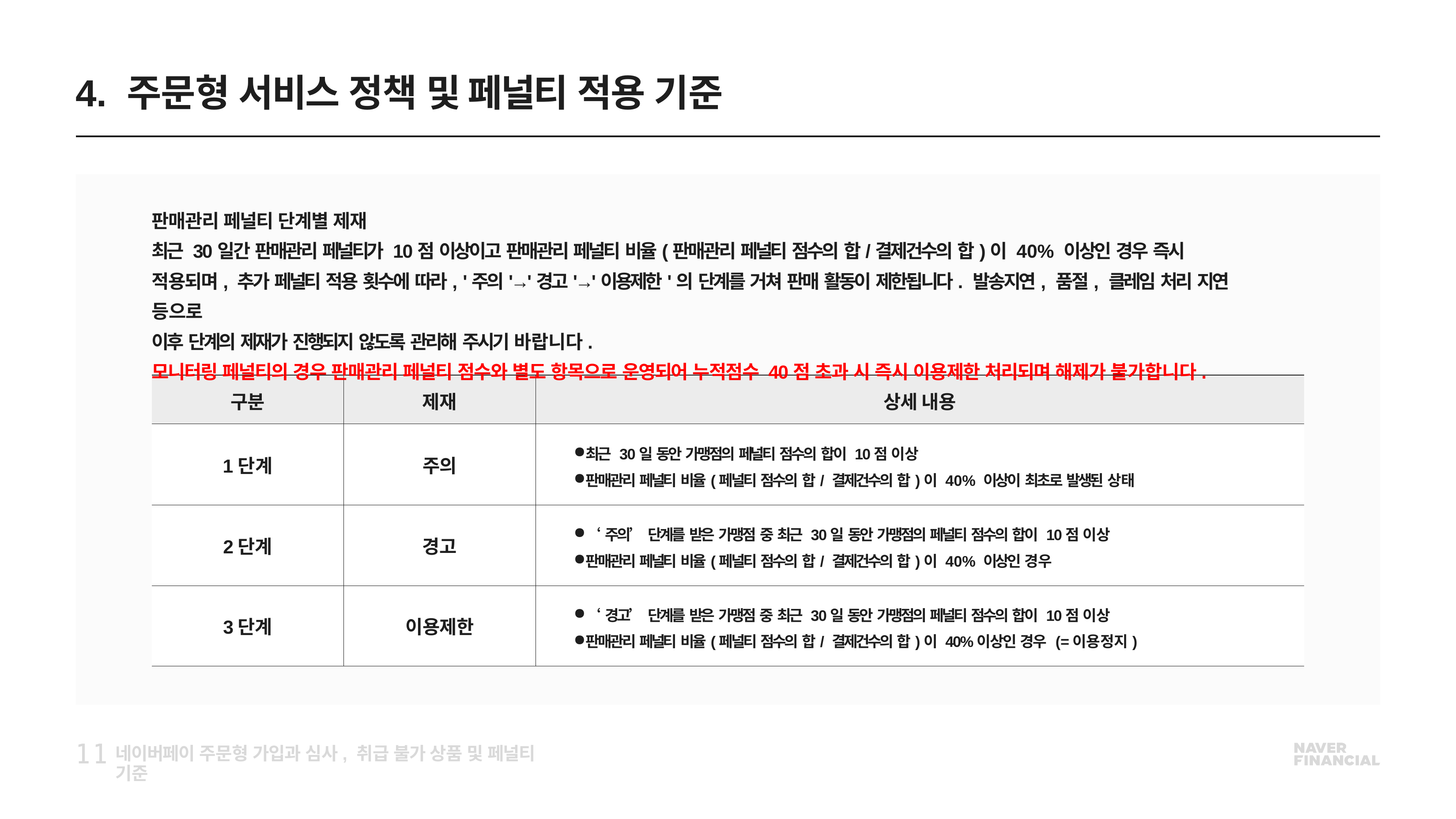

# 4. 주문형 서비스 정책 및 페널티 적용 기준

판매관리 페널티 단계별 제재
최근 30일간 판매관리 페널티가 10점 이상이고 판매관리 페널티 비율(판매관리 페널티 점수의 합/결제건수의 합)이 40% 이상인 경우 즉시 적용되며, 추가 페널티 적용 횟수에 따라, '주의'→'경고'→'이용제한'의 단계를 거쳐 판매 활동이 제한됩니다. 발송지연, 품절, 클레임 처리 지연 등으로
이후 단계의 제재가 진행되지 않도록 관리해 주시기 바랍니다.
모니터링 페널티의 경우 판매관리 페널티 점수와 별도 항목으로 운영되어 누적점수 40점 초과 시 즉시 이용제한 처리되며 해제가 불가합니다.
| 구분 | 제재 | 상세 내용 |
| --- | --- | --- |
| 1단계 | 주의 | 최근 30일 동안 가맹점의 페널티 점수의 합이 10점 이상 판매관리 페널티 비율(페널티 점수의 합/ 결제건수의 합)이 40% 이상이 최초로 발생된 상태 |
| 2단계 | 경고 | ‘주의’ 단계를 받은 가맹점 중 최근 30일 동안 가맹점의 페널티 점수의 합이 10점 이상 판매관리 페널티 비율(페널티 점수의 합/ 결제건수의 합)이 40% 이상인 경우 |
| 3단계 | 이용제한 | ‘경고’ 단계를 받은 가맹점 중 최근 30일 동안 가맹점의 페널티 점수의 합이 10점 이상 판매관리 페널티 비율(페널티 점수의 합/ 결제건수의 합)이 40%이상인 경우 (=이용정지) |

11
네이버페이 주문형 가입과 심사, 취급 불가 상품 및 페널티 기준